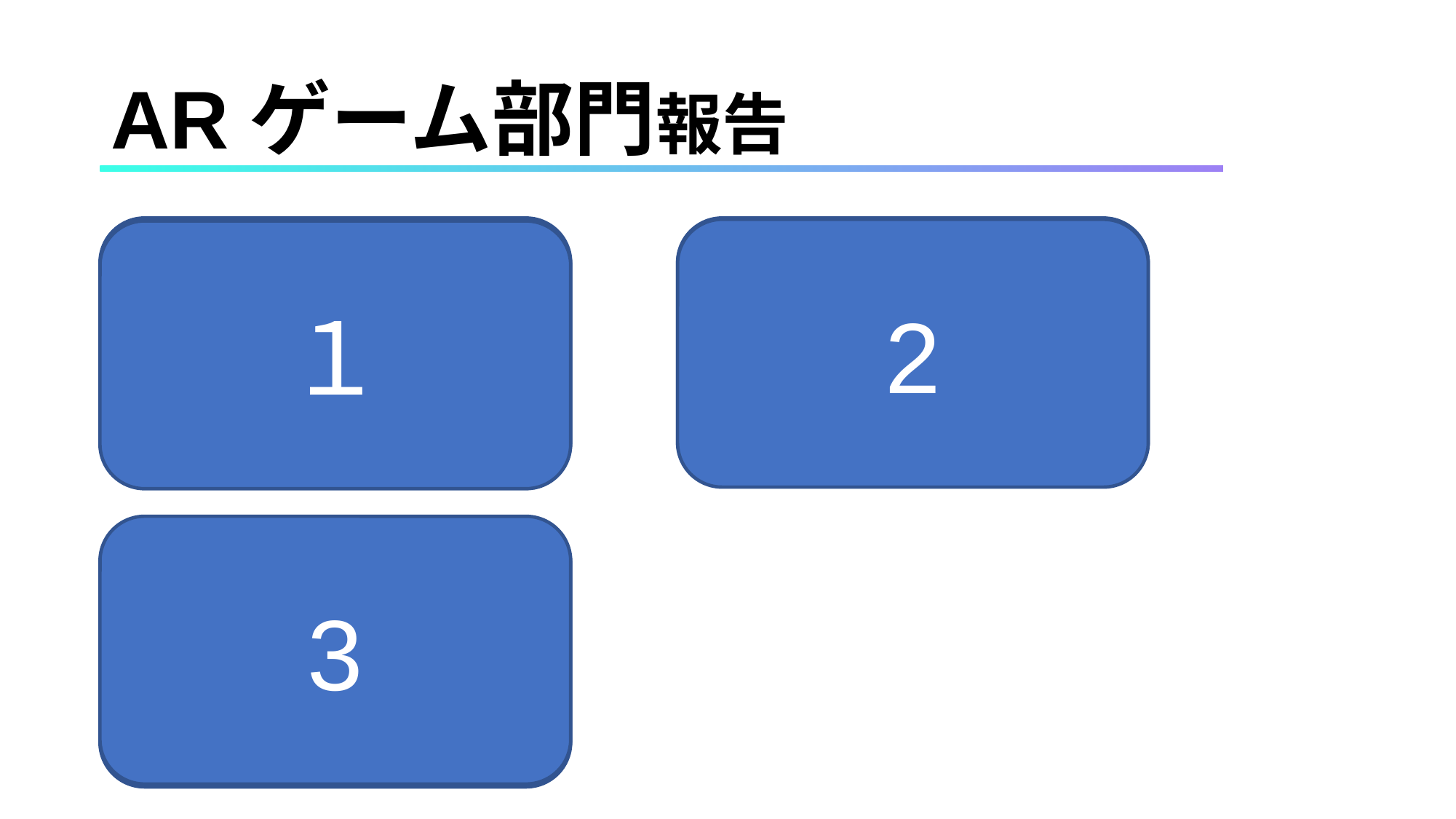

# ARゲーム部門報告

ARゲーム部門とは？
ARゲーム
とは？
2
１
3
芝生祭